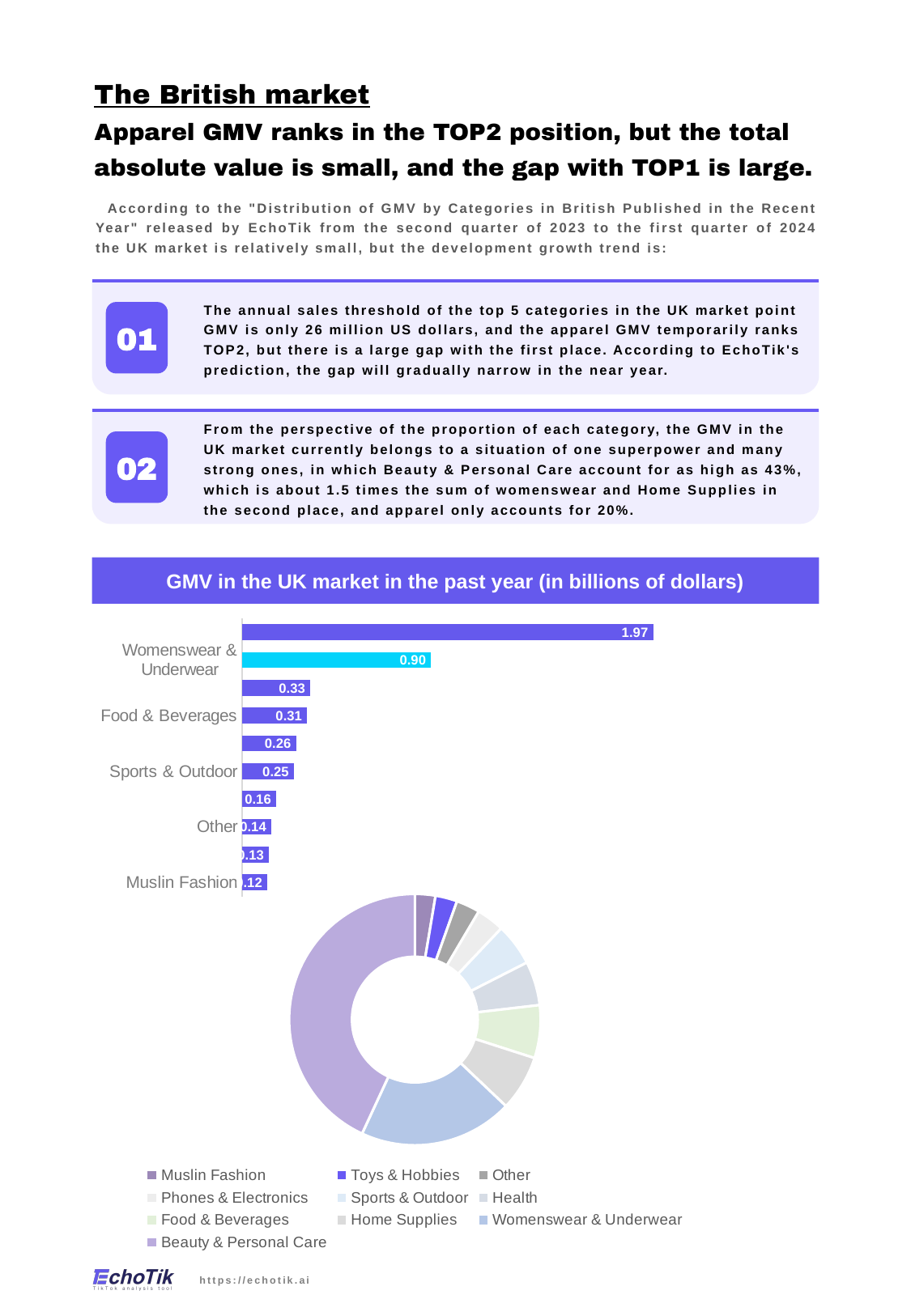

The British market
Apparel GMV ranks in the TOP2 position, but the total absolute value is small, and the gap with TOP1 is large.
  According to the "Distribution of GMV by Categories in British Published in the Recent Year" released by EchoTik from the second quarter of 2023 to the first quarter of 2024 the UK market is relatively small, but the development growth trend is:
The annual sales threshold of the top 5 categories in the UK market point GMV is only 26 million US dollars, and the apparel GMV temporarily ranks TOP2, but there is a large gap with the first place. According to EchoTik's prediction, the gap will gradually narrow in the near year.

01
From the perspective of the proportion of each category, the GMV in the UK market currently belongs to a situation of one superpower and many strong ones, in which Beauty & Personal Care account for as high as 43%, which is about 1.5 times the sum of womenswear and Home Supplies in the second place, and apparel only accounts for 20%.

02
GMV in the UK market in the past year (in billions of dollars)

### Chart

| Category | 总销售额（GMV） |
|---|---|
| Muslin Fashion | 0.1203278392 |
| Toys & Hobbies | 0.1280994341 |
| Other | 0.1391410188 |
| Phones & Electronics | 0.162772206399999 |
| Sports & Outdoor | 0.2473832611 |
| Health | 0.257702335099999 |
| Food & Beverages | 0.310176498 |
| Home Supplies | 0.3254855964 |
| Womenswear & Underwear | 0.9028254483 |
| Beauty & Personal Care | 1.9650253579 |

### Chart

| Category |  |
|---|---|
| Muslin Fashion | 0.1203278392 |
| Toys & Hobbies | 0.1280994341 |
| Other | 0.1391410188 |
| Phones & Electronics | 0.162772206399999 |
| Sports & Outdoor | 0.2473832611 |
| Health | 0.257702335099999 |
| Food & Beverages | 0.310176498 |
| Home Supplies | 0.3254855964 |
| Womenswear & Underwear | 0.9028254483 |
| Beauty & Personal Care | 1.9650253579 |